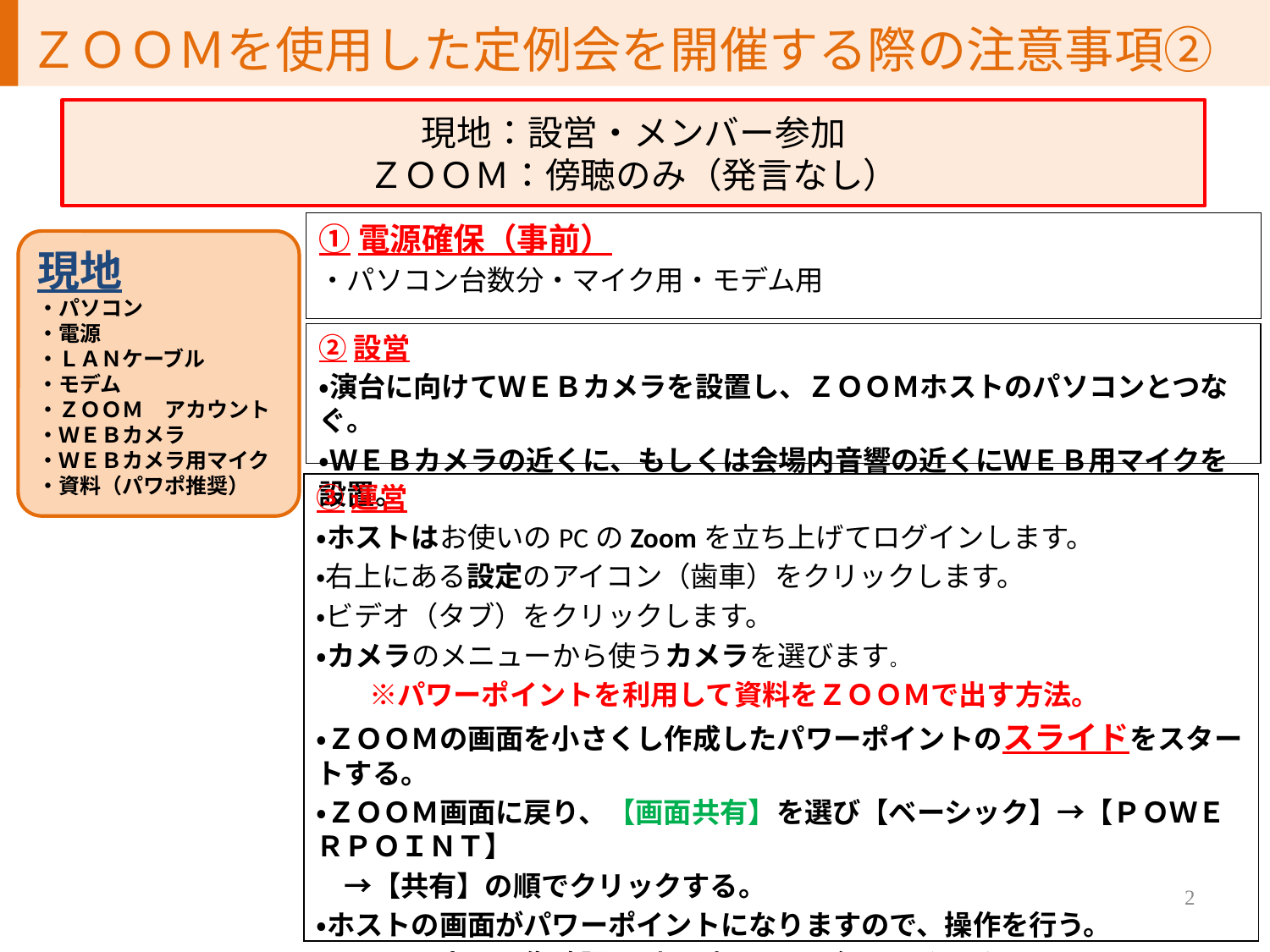

ＺＯＯＭを使用した定例会を開催する際の注意事項②
# 現地：設営・メンバー参加
ＺＯＯＭ：傍聴のみ（発言なし）
①電源確保（事前）
・パソコン台数分・マイク用・モデム用
現地
・パソコン
・電源
・ＬＡＮケーブル
・モデム
・ＺＯＯＭ　アカウント
・ＷＥＢカメラ
・ＷＥＢカメラ用マイク
・資料（パワポ推奨）

②設営
・演台に向けてＷＥＢカメラを設置し、ＺＯＯＭホストのパソコンとつなぐ。
・ＷＥＢカメラの近くに、もしくは会場内音響の近くにＷＥＢ用マイクを設置。

③運営
・ホストはお使いのPCのZoomを立ち上げてログインします。
・右上にある設定のアイコン（歯車）をクリックします。
・ビデオ（タブ）をクリックします。
・カメラのメニューから使うカメラを選びます。
　　　※パワーポイントを利用して資料をＺＯＯＭで出す方法。
・ＺＯＯＭの画面を小さくし作成したパワーポイントのスライドをスタートする。
・ＺＯＯＭ画面に戻り、【画面共有】を選び【ベーシック】→【ＰＯＷＥＲＰＯＩＮＴ】
　→【共有】の順でクリックする。
・ホストの画面がパワーポイントになりますので、操作を行う。
・ＺＯＯＭ上の画像確認は別のパソコンで行ってください。

2